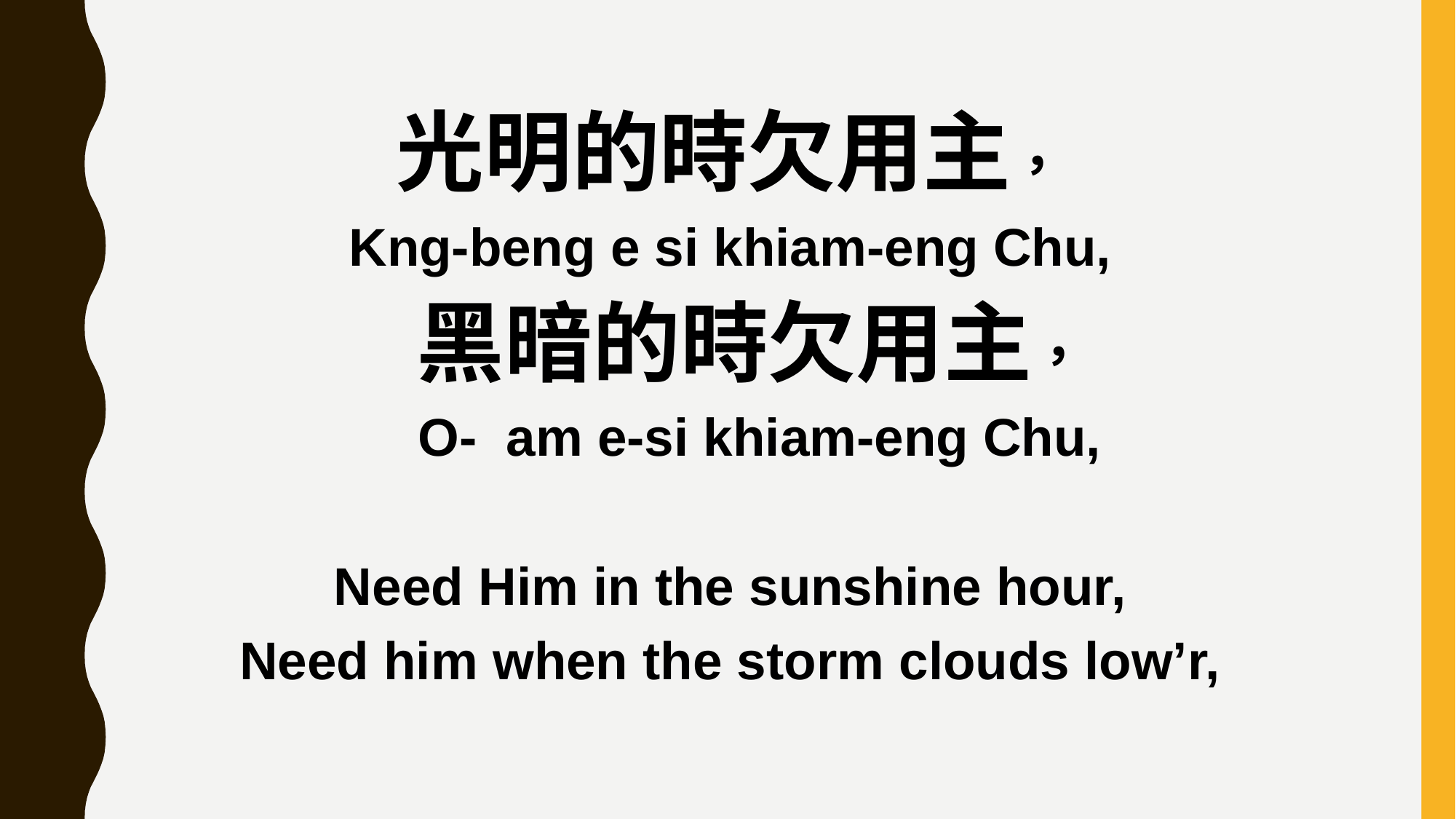

光明的時欠用主，
Kng-beng e si khiam-eng Chu,
 黑暗的時欠用主，
    O-  am e-si khiam-eng Chu,

Need Him in the sunshine hour,
Need him when the storm clouds low’r,